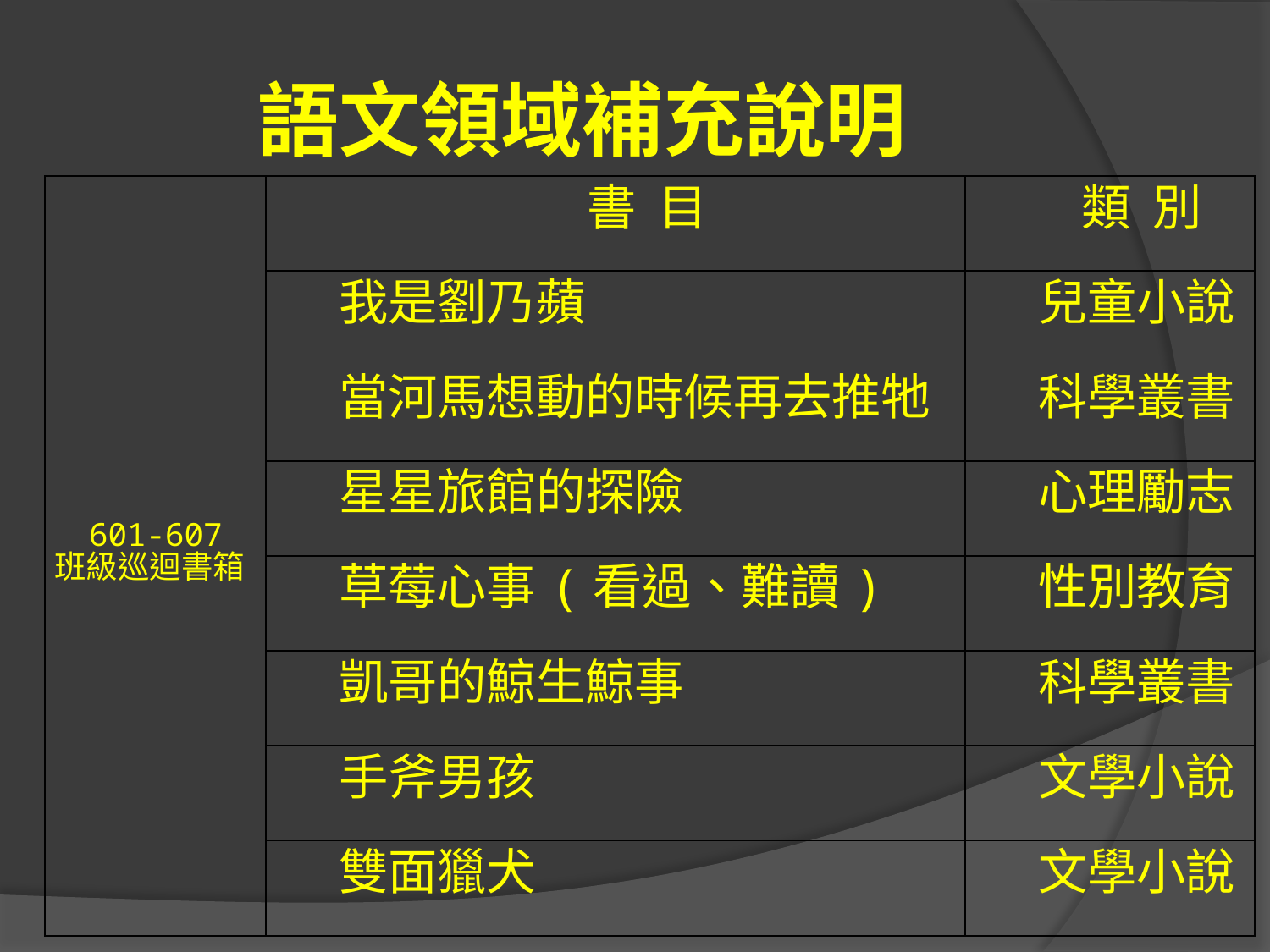

# 語文領域補充說明
| 601-607 班級巡迴書箱 | 書 目 | 類 別 |
| --- | --- | --- |
|  | 我是劉乃蘋 | 兒童小說 |
|  | 當河馬想動的時候再去推牠 | 科學叢書 |
|  | 星星旅館的探險 | 心理勵志 |
|  | 草莓心事(看過、難讀) | 性別教育 |
|  | 凱哥的鯨生鯨事 | 科學叢書 |
|  | 手斧男孩 | 文學小說 |
|  | 雙面獵犬 | 文學小說 |